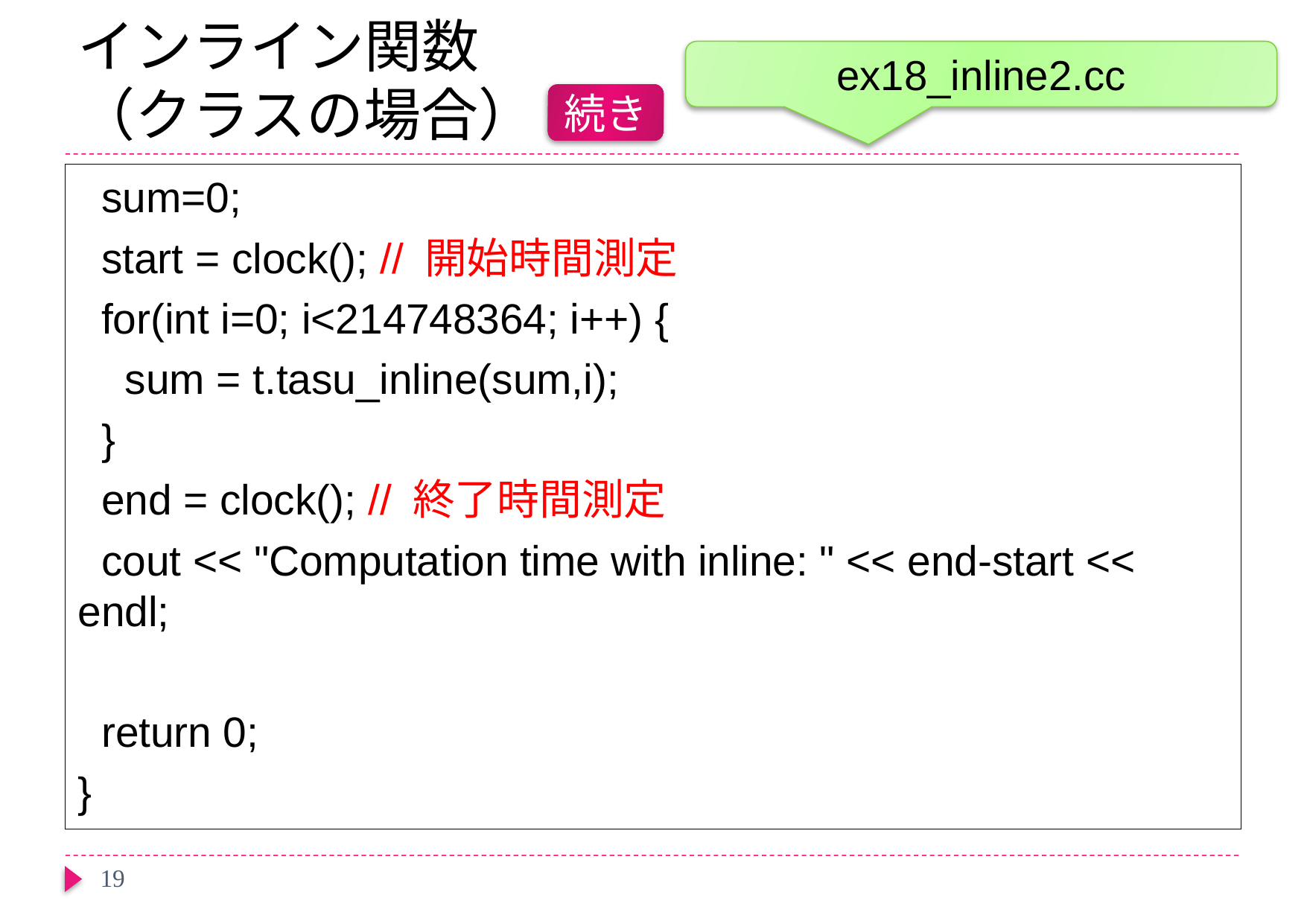

# インライン関数 （クラスの場合）
ex18_inline2.cc
続き
  sum=0;
  start = clock(); // 開始時間測定
  for(int i=0; i<214748364; i++) {
    sum = t.tasu_inline(sum,i);
  }
  end = clock(); // 終了時間測定
  cout << "Computation time with inline: " << end-start << endl;

  return 0;
}
19